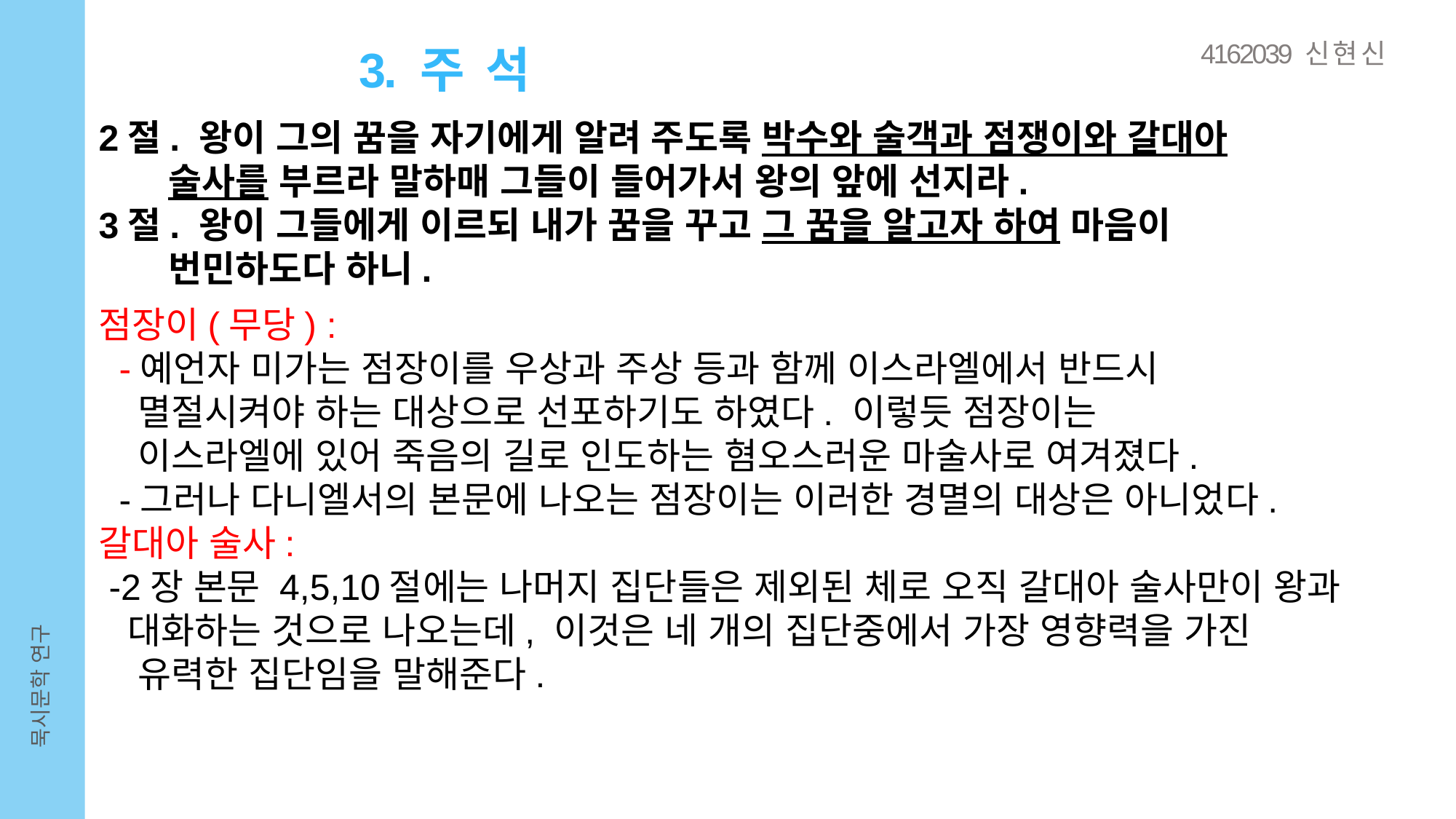

4162039 신 현 신
3. 주  석
2절. 왕이 그의 꿈을 자기에게 알려 주도록 박수와 술객과 점쟁이와 갈대아
      술사를 부르라 말하매 그들이 들어가서 왕의 앞에 선지라.
3절. 왕이 그들에게 이르되 내가 꿈을 꾸고 그 꿈을 알고자 하여 마음이
      번민하도다 하니.

점장이(무당) :
  -예언자 미가는 점장이를 우상과 주상 등과 함께 이스라엘에서 반드시
   멸절시켜야 하는 대상으로 선포하기도 하였다. 이렇듯 점장이는
   이스라엘에 있어 죽음의 길로 인도하는 혐오스러운 마술사로 여겨졌다.
  -그러나 다니엘서의 본문에 나오는 점장이는 이러한 경멸의 대상은 아니었다.
갈대아 술사:
 -2장 본문 4,5,10절에는 나머지 집단들은 제외된 체로 오직 갈대아 술사만이 왕과
  대화하는 것으로 나오는데, 이것은 네 개의 집단중에서 가장 영향력을 가진
   유력한 집단임을 말해준다.
묵시문학 연구